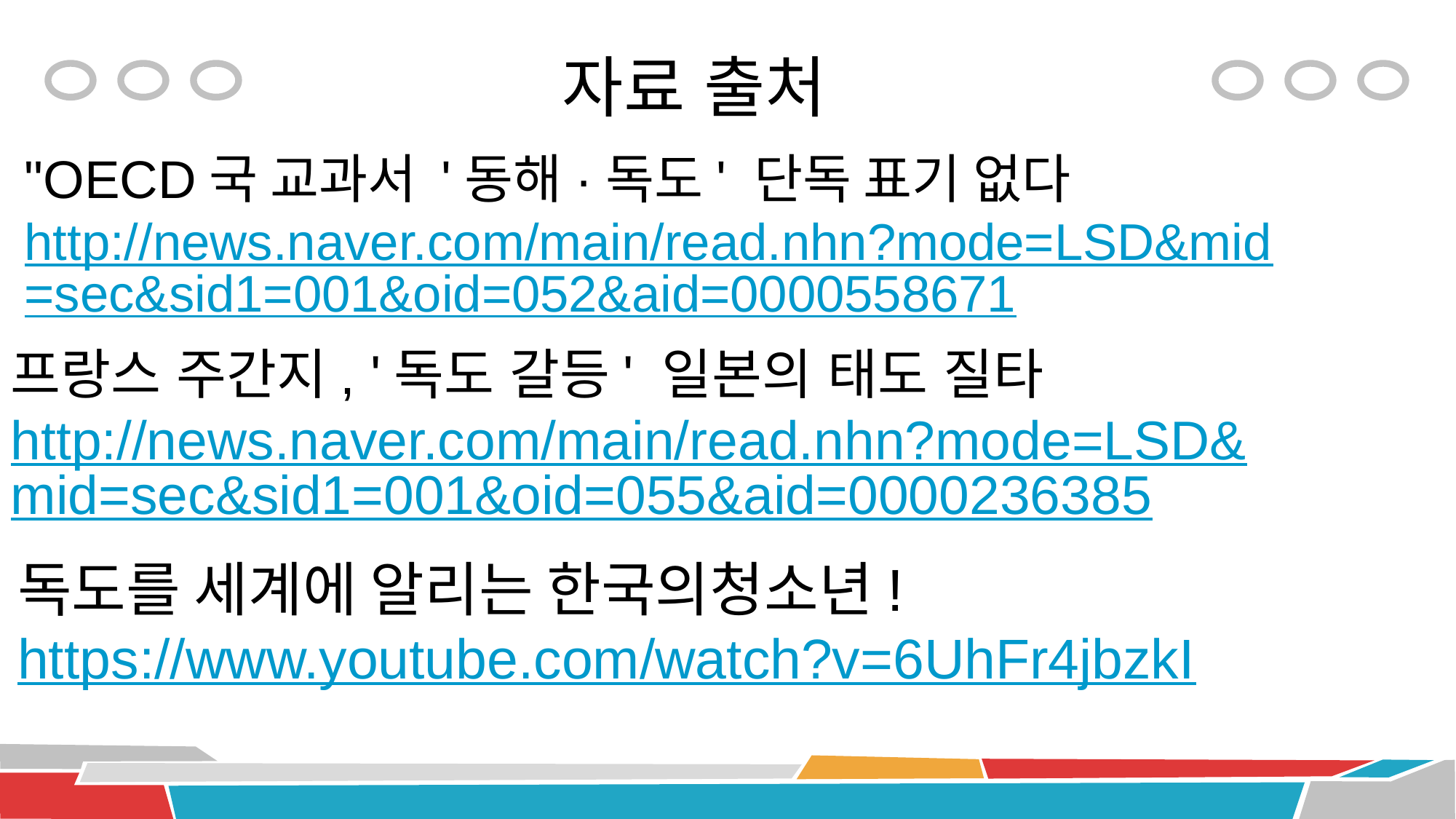

# 자료 출처
"OECD국 교과서 '동해·독도' 단독 표기 없다
http://news.naver.com/main/read.nhn?mode=LSD&mid=sec&sid1=001&oid=052&aid=0000558671

프랑스 주간지, '독도 갈등' 일본의 태도 질타
http://news.naver.com/main/read.nhn?mode=LSD&mid=sec&sid1=001&oid=055&aid=0000236385

독도를 세계에 알리는 한국의청소년!
https://www.youtube.com/watch?v=6UhFr4jbzkI